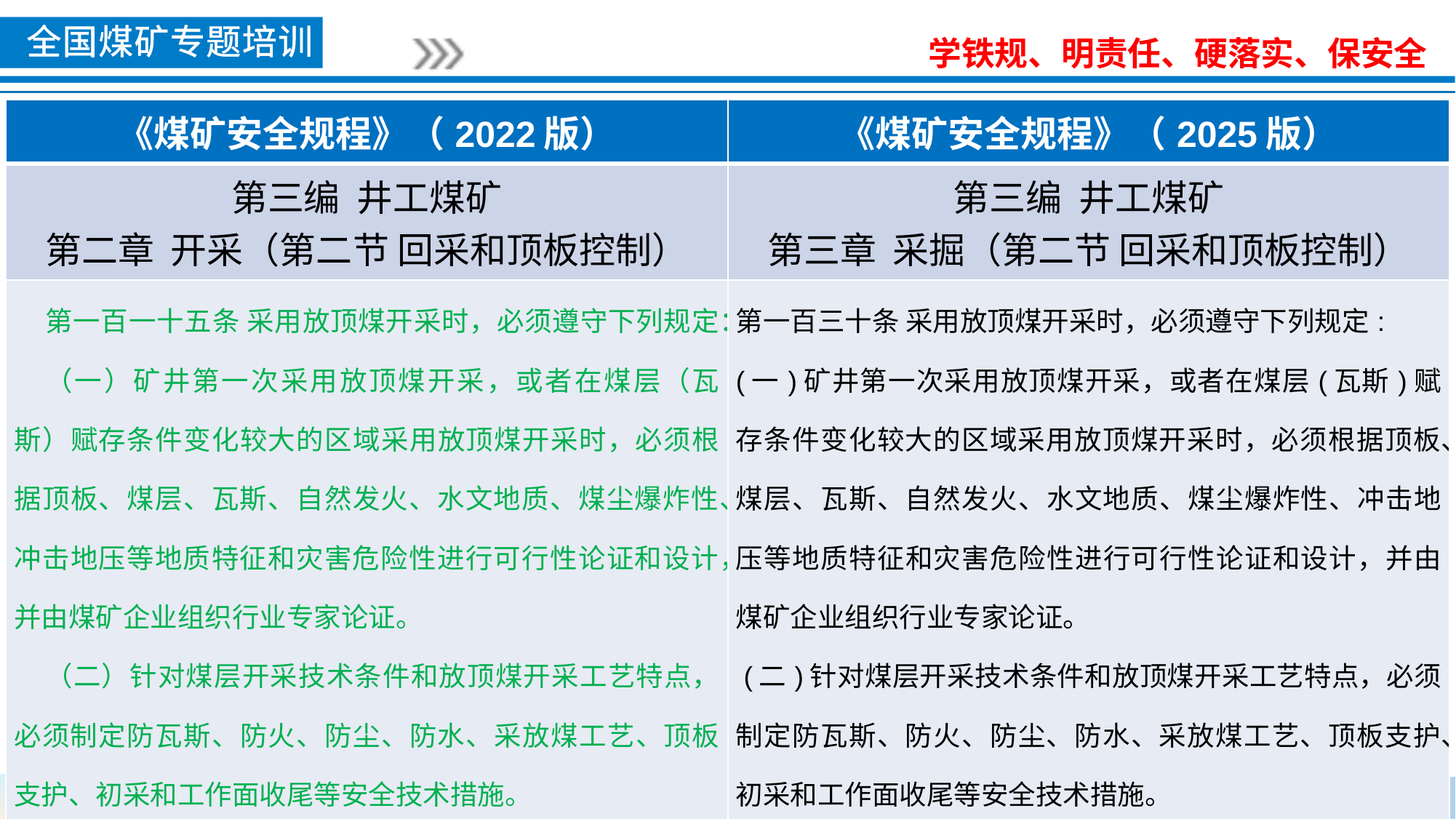

| 《煤矿安全规程》（2022版） | 《煤矿安全规程》（2025版） |
| --- | --- |
| 第三编 井工煤矿 第二章 开采（第二节 回采和顶板控制） | 第三编 井工煤矿 第三章 采掘（第二节 回采和顶板控制） |
| 第一百一十五条 采用放顶煤开采时，必须遵守下列规定： （一）矿井第一次采用放顶煤开采，或者在煤层（瓦斯）赋存条件变化较大的区域采用放顶煤开采时，必须根据顶板、煤层、瓦斯、自然发火、水文地质、煤尘爆炸性、冲击地压等地质特征和灾害危险性进行可行性论证和设计，并由煤矿企业组织行业专家论证。 （二）针对煤层开采技术条件和放顶煤开采工艺特点，必须制定防瓦斯、防火、防尘、防水、采放煤工艺、顶板支护、初采和工作面收尾等安全技术措施。 | 第一百三十条 采用放顶煤开采时，必须遵守下列规定: (一)矿井第一次采用放顶煤开采，或者在煤层(瓦斯)赋存条件变化较大的区域采用放顶煤开采时，必须根据顶板、煤层、瓦斯、自然发火、水文地质、煤尘爆炸性、冲击地压等地质特征和灾害危险性进行可行性论证和设计，并由煤矿企业组织行业专家论证。 (二)针对煤层开采技术条件和放顶煤开采工艺特点，必须制定防瓦斯、防火、防尘、防水、采放煤工艺、顶板支护、初采和工作面收尾等安全技术措施。 |